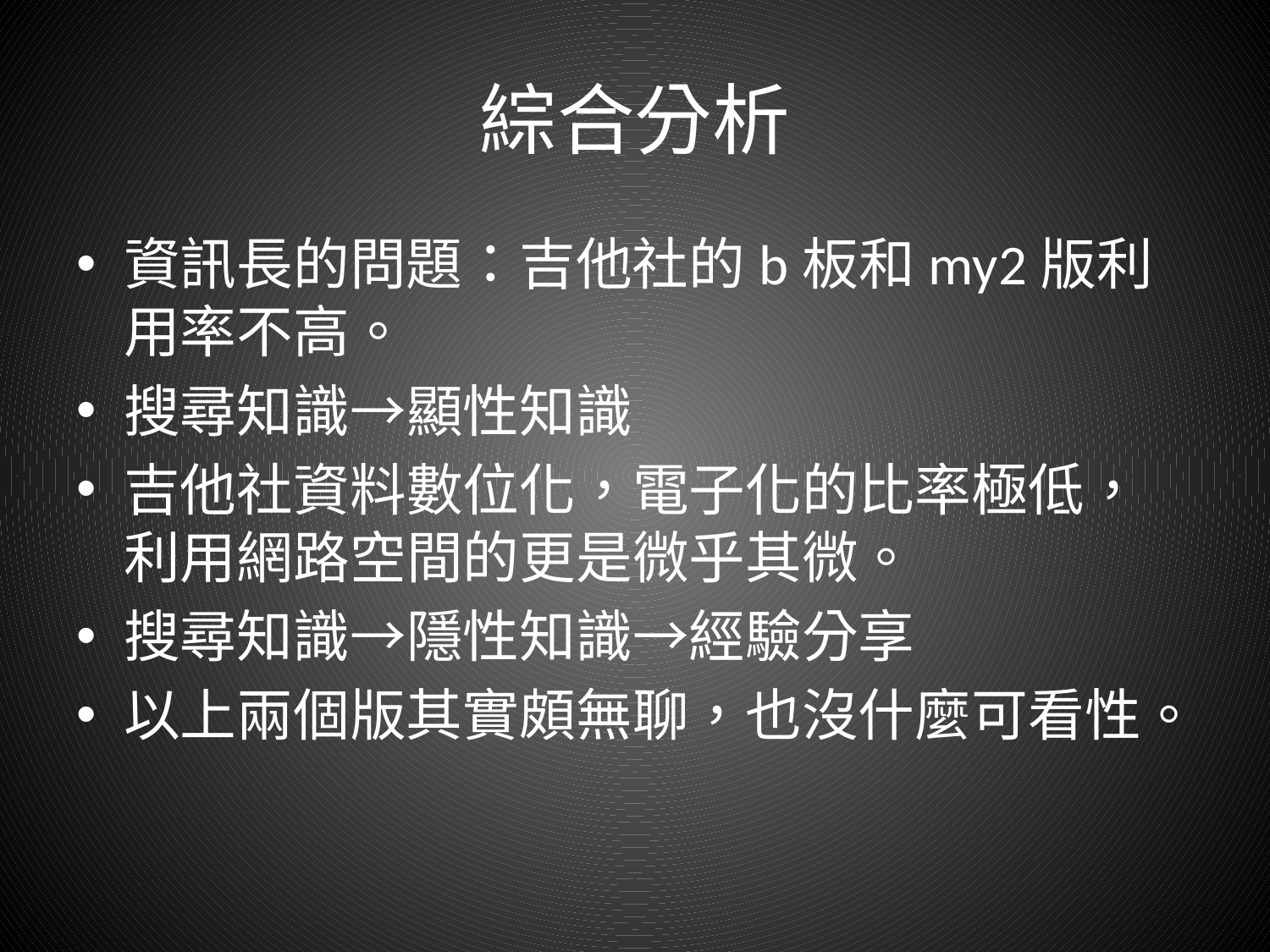

# 綜合分析
資訊長的問題：吉他社的b板和my2版利用率不高。
搜尋知識→顯性知識
吉他社資料數位化，電子化的比率極低，利用網路空間的更是微乎其微。
搜尋知識→隱性知識→經驗分享
以上兩個版其實頗無聊，也沒什麼可看性。